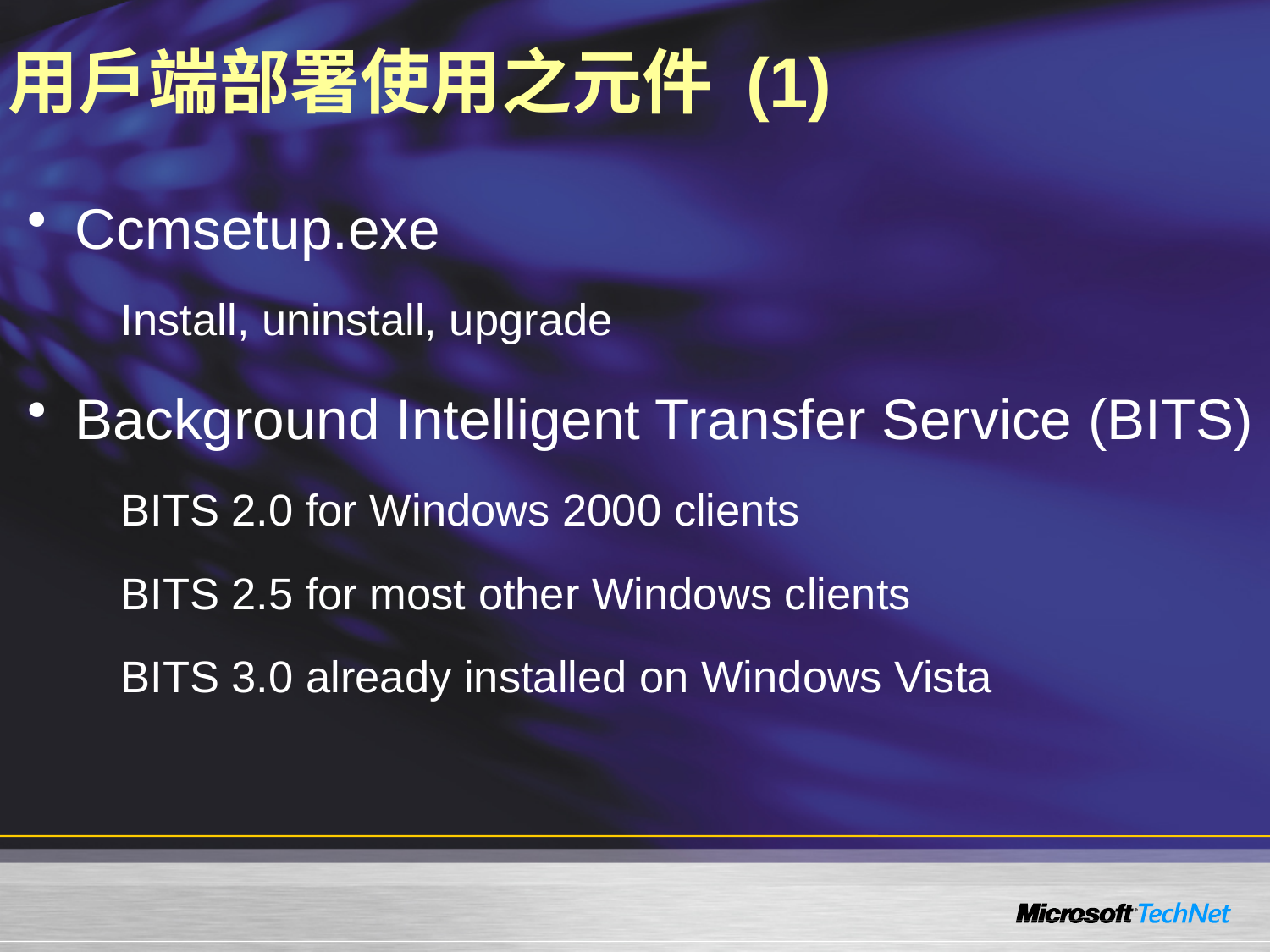

# 用戶端部署使用之元件 (1)
Ccmsetup.exe
Install, uninstall, upgrade
Background Intelligent Transfer Service (BITS)
BITS 2.0 for Windows 2000 clients
BITS 2.5 for most other Windows clients
BITS 3.0 already installed on Windows Vista